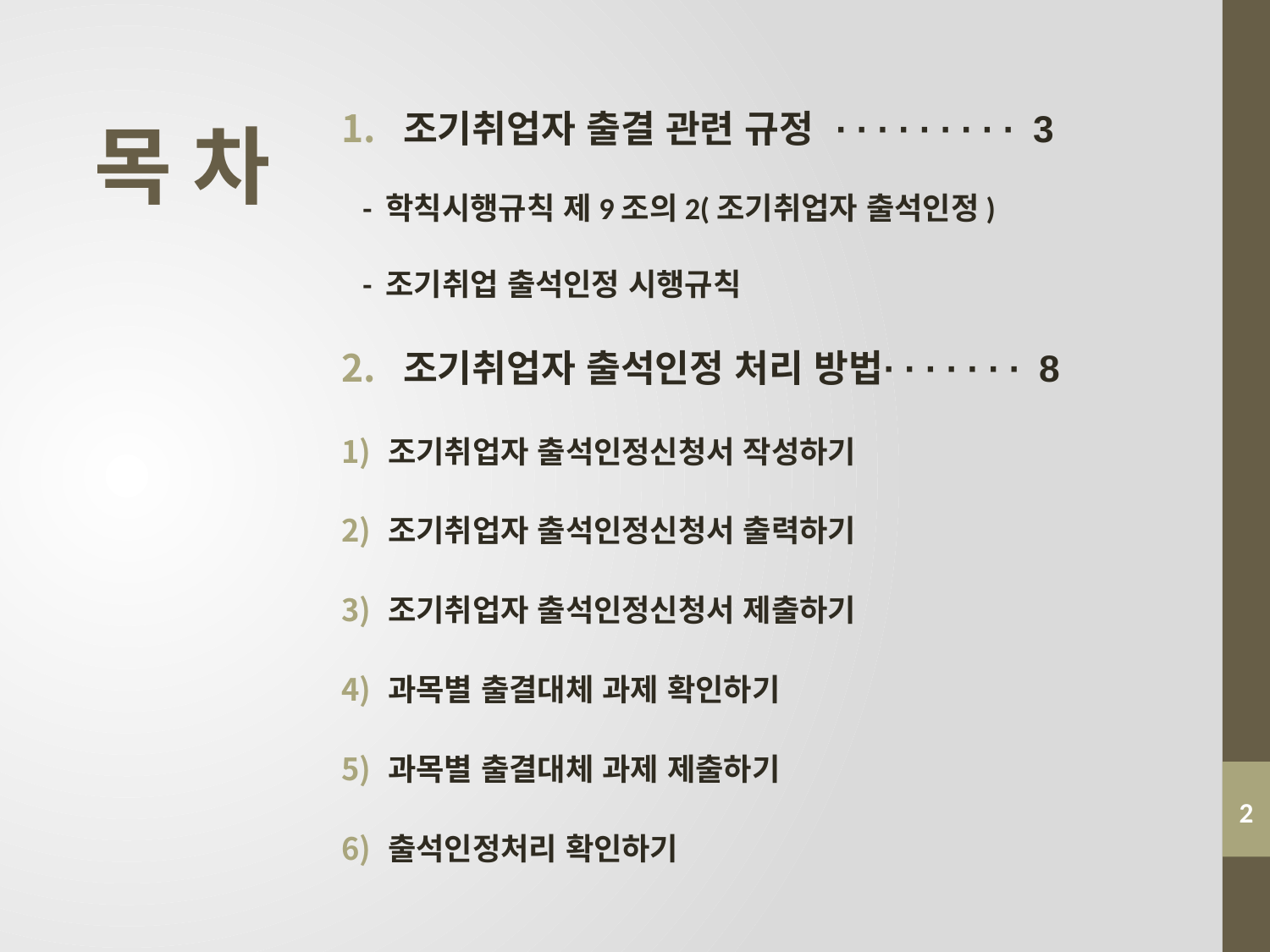

조기취업자 출결 관련 규정  ∙ ∙ ∙ ∙ ∙ ∙ ∙ ∙ ∙ 3
   - 학칙시행규칙 제9조의2(조기취업자 출석인정)
   - 조기취업 출석인정 시행규칙
조기취업자 출석인정 처리 방법∙ ∙ ∙ ∙ ∙ ∙ ∙ 8
조기취업자 출석인정신청서 작성하기
조기취업자 출석인정신청서 출력하기
조기취업자 출석인정신청서 제출하기
과목별 출결대체 과제 확인하기
과목별 출결대체 과제 제출하기
출석인정처리 확인하기

# 목 차
2